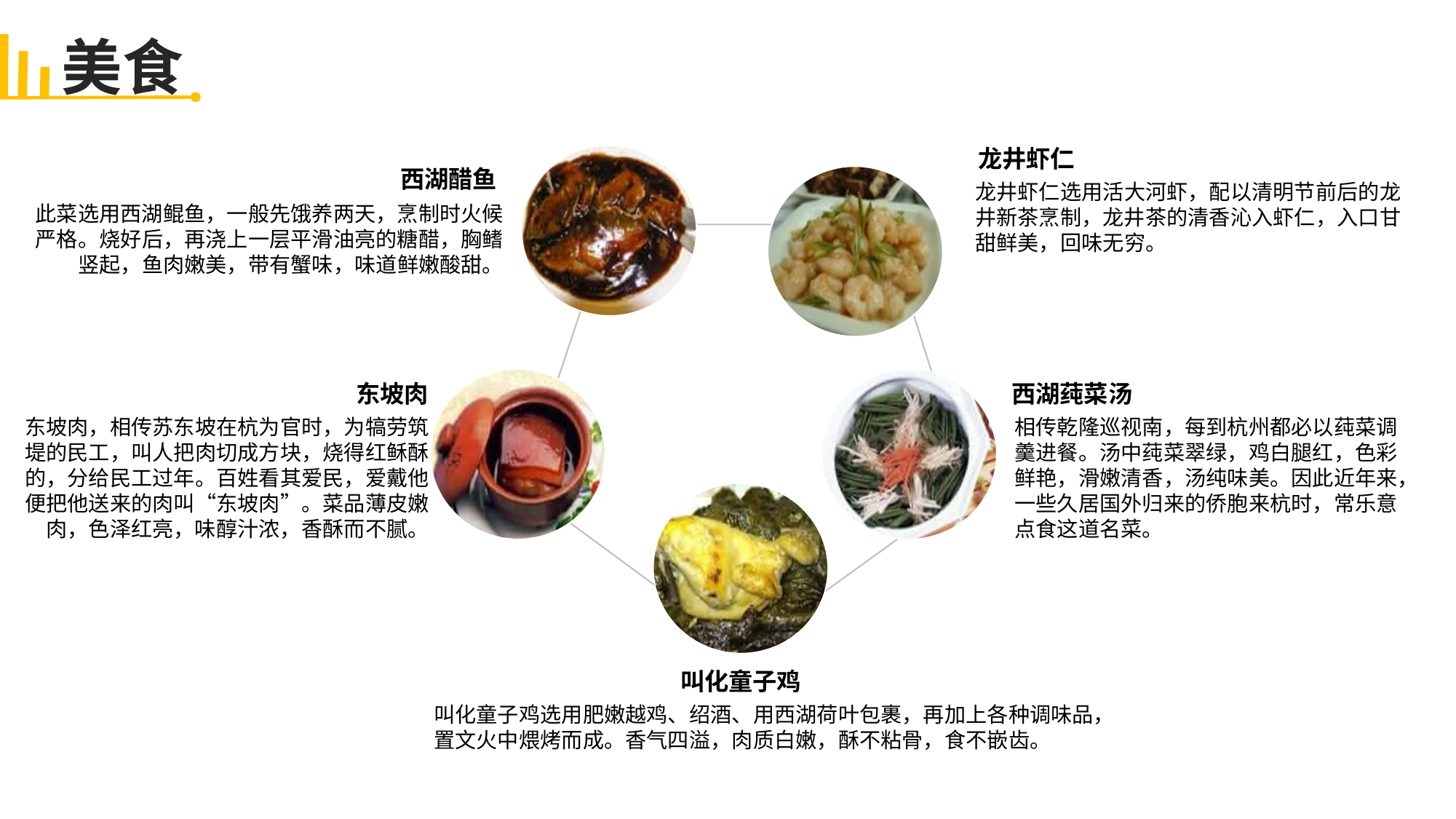

美食
龙井虾仁

西湖醋鱼

龙井虾仁选用活大河虾，配以清明节前后的龙井新茶烹制，龙井茶的清香沁入虾仁，入口甘甜鲜美，回味无穷。

此菜选用西湖鲲鱼，一般先饿养两天，烹制时火候严格。烧好后，再浇上一层平滑油亮的糖醋，胸鳍竖起，鱼肉嫩美，带有蟹味，味道鲜嫩酸甜。

东坡肉
西湖莼菜汤
东坡肉，相传苏东坡在杭为官时，为犒劳筑堤的民工，叫人把肉切成方块，烧得红稣酥的，分给民工过年。百姓看其爱民，爱戴他便把他送来的肉叫“东坡肉”。菜品薄皮嫩肉，色泽红亮，味醇汁浓，香酥而不腻。
相传乾隆巡视南，每到杭州都必以莼菜调羹进餐。汤中莼菜翠绿，鸡白腿红，色彩鲜艳，滑嫩清香，汤纯味美。因此近年来，一些久居国外归来的侨胞来杭时，常乐意点食这道名菜。

叫化童子鸡
叫化童子鸡选用肥嫩越鸡、绍酒、用西湖荷叶包裹，再加上各种调味品，置文火中煨烤而成。香气四溢，肉质白嫩，酥不粘骨，食不嵌齿。